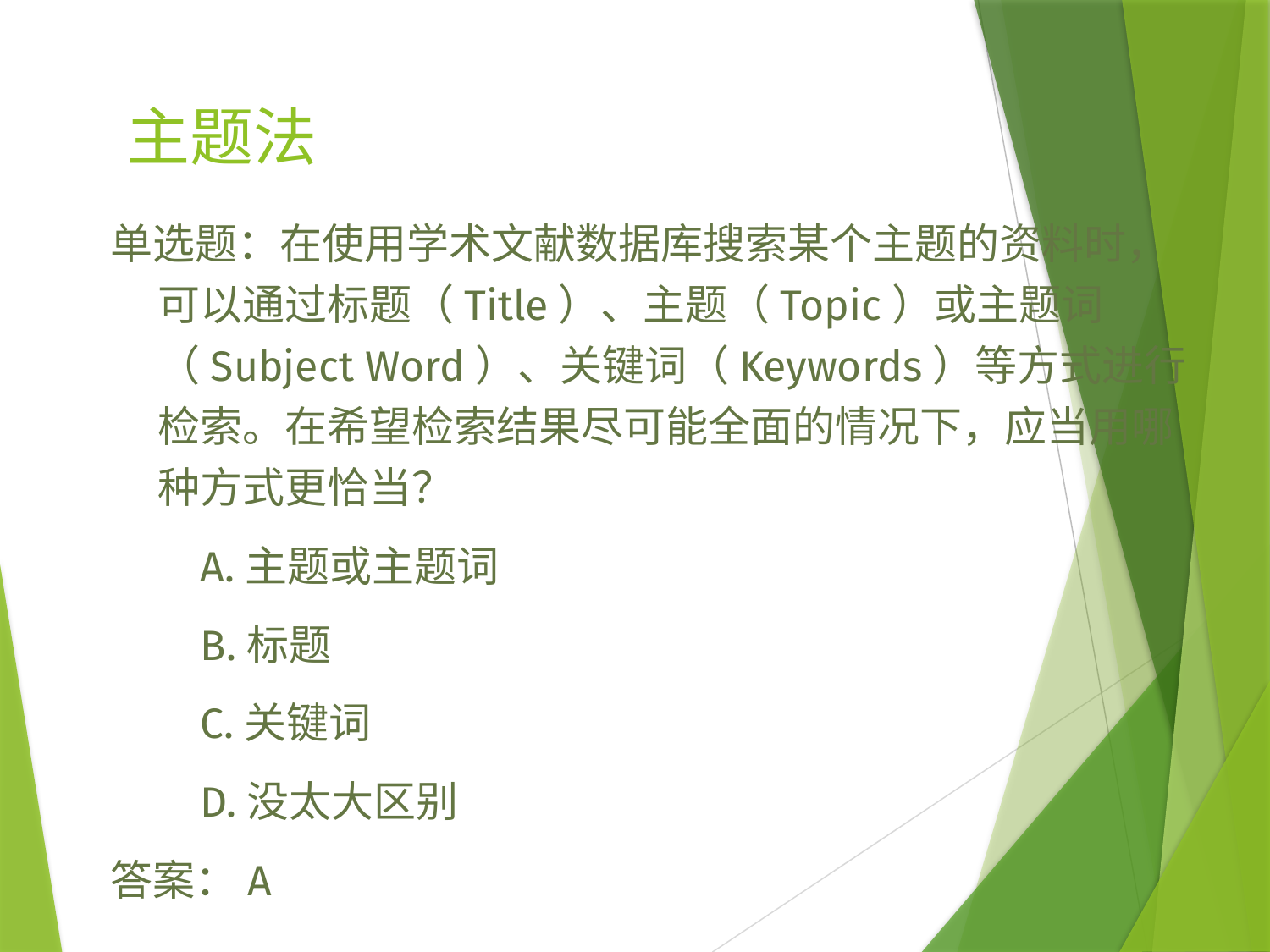

# 主题法
单选题：在使用学术文献数据库搜索某个主题的资料时，可以通过标题（Title）、主题（Topic）或主题词（Subject Word）、关键词（Keywords）等方式进行检索。在希望检索结果尽可能全面的情况下，应当用哪种方式更恰当？
        A.主题或主题词
        B.标题
        C.关键词
        D.没太大区别
答案：A